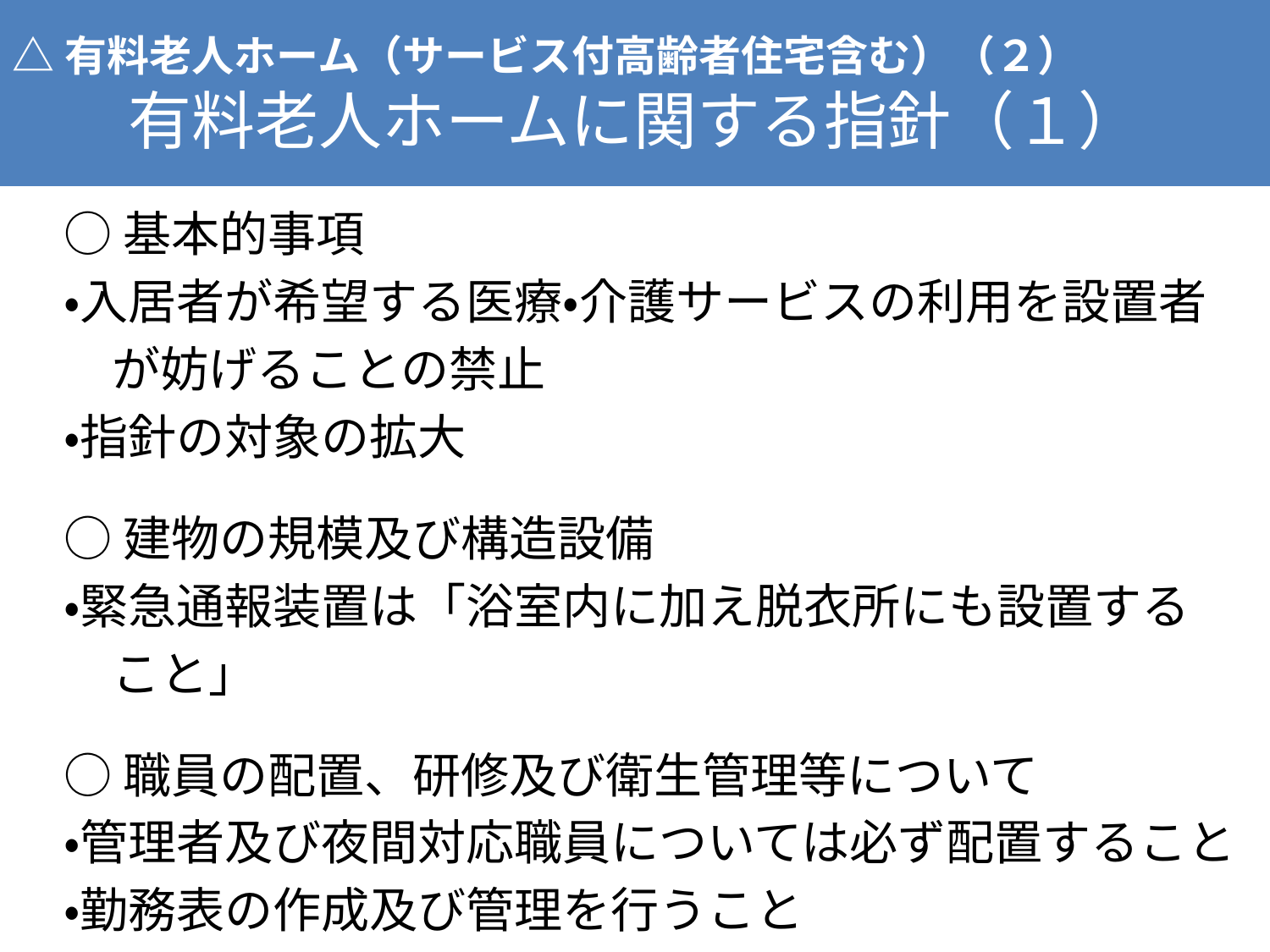

△有料老人ホーム（サービス付高齢者住宅含む）（２）
有料老人ホームに関する指針（１）

○基本的事項
・入居者が希望する医療・介護サービスの利用を設置者
　が妨げることの禁止
・指針の対象の拡大

○建物の規模及び構造設備
・緊急通報装置は「浴室内に加え脱衣所にも設置する
　こと」

○職員の配置、研修及び衛生管理等について
・管理者及び夜間対応職員については必ず配置すること
・勤務表の作成及び管理を行うこと